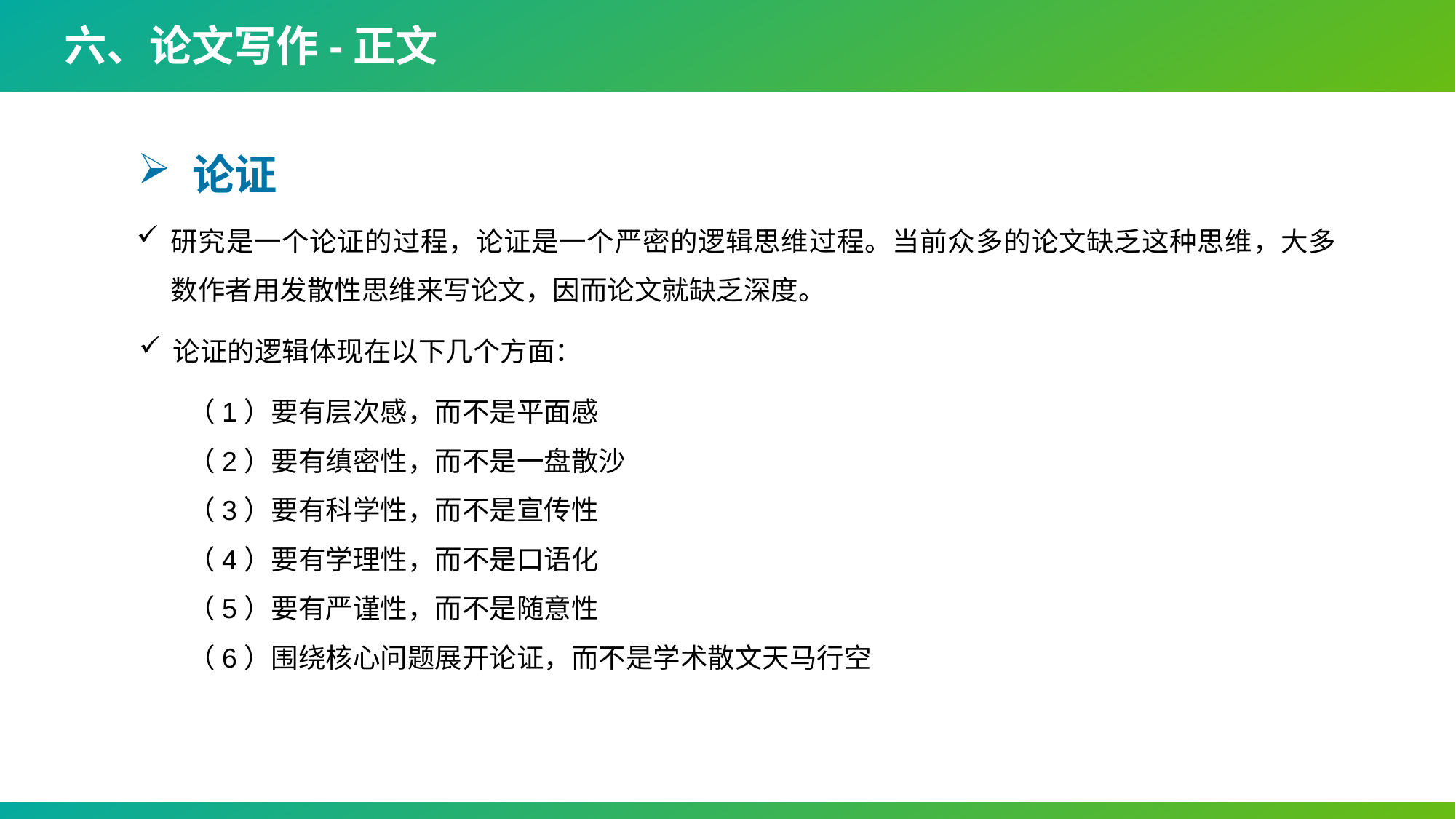

六、论文写作-正文
论证
研究是一个论证的过程，论证是一个严密的逻辑思维过程。当前众多的论文缺乏这种思维，大多数作者用发散性思维来写论文，因而论文就缺乏深度。
论证的逻辑体现在以下几个方面：
（1）要有层次感，而不是平面感
（2）要有缜密性，而不是一盘散沙
（3）要有科学性，而不是宣传性
（4）要有学理性，而不是口语化
（5）要有严谨性，而不是随意性
（6）围绕核心问题展开论证，而不是学术散文天马行空